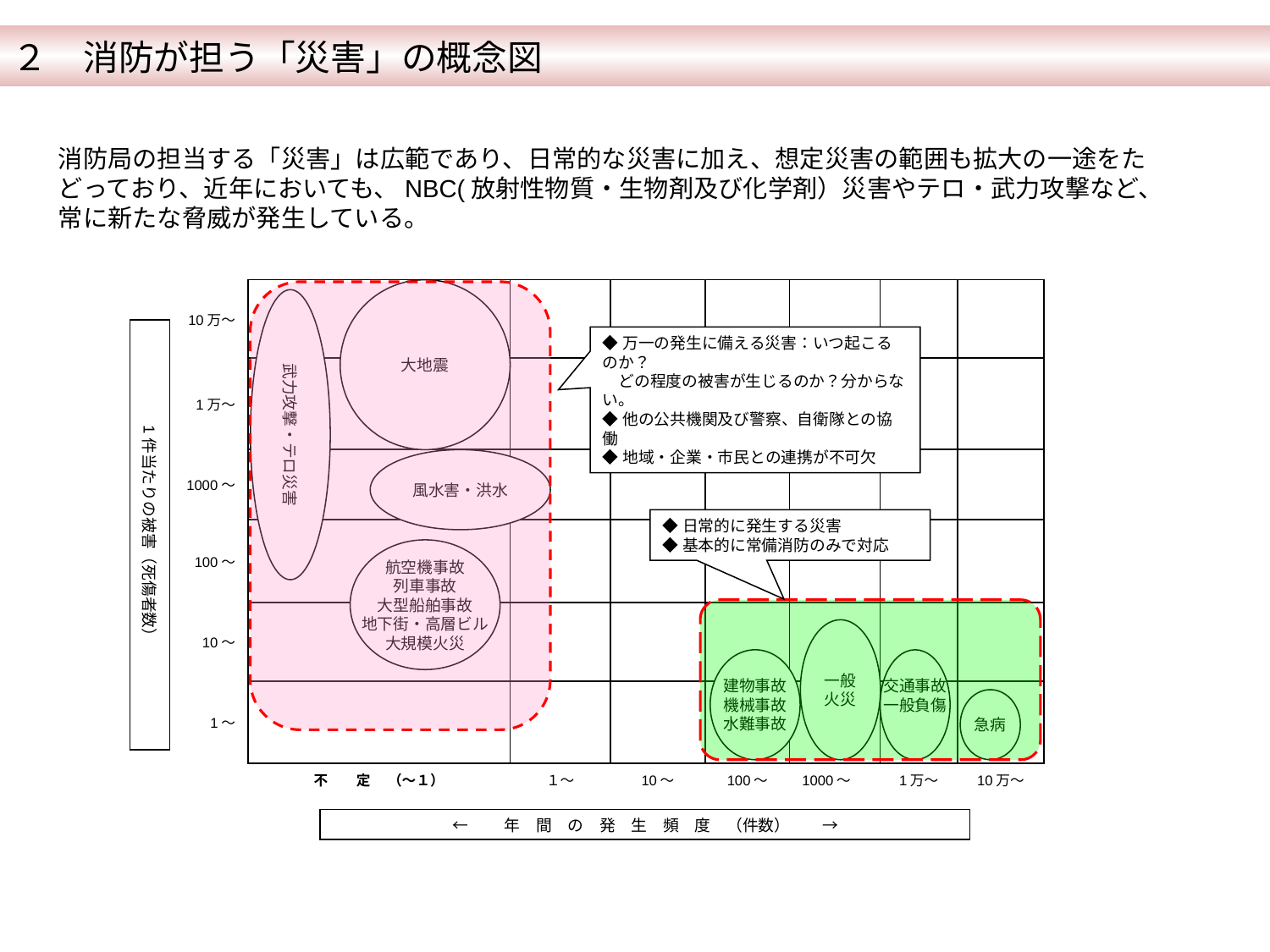

２　消防が担う「災害」の概念図
消防局の担当する「災害」は広範であり、日常的な災害に加え、想定災害の範囲も拡大の一途をたどっており、近年においても、NBC(放射性物質・生物剤及び化学剤）災害やテロ・武力攻撃など、常に新たな脅威が発生している。
|  |  |  |  |  |  |  |  |  |  |
| --- | --- | --- | --- | --- | --- | --- | --- | --- | --- |
|  | 10万～ |  |  |  |  |  |  |  |  |
|  | 1万～ |  |  |  |  |  |  |  |  |
|  | 1000～ |  |  |  |  |  |  |  |  |
|  | 100～ |  |  |  |  |  |  |  |  |
|  | 10～ |  |  |  |  |  |  |  |  |
|  | 1～ |  |  |  |  |  |  |  |  |
|  |  | 不　　定 　（～１） | １～ | 10～ | 100～ | 1000～ | 1万～ | 10万～ |  |
|  |  |  |  |  |  |  |  |  |  |
大地震

武力攻撃・テロ災害
1件当たりの被害（死傷者数）
◆万一の発生に備える災害：いつ起こるのか？
　どの程度の被害が生じるのか？分からない。
◆他の公共機関及び警察、自衛隊との協働
◆地域・企業・市民との連携が不可欠
風水害・洪水
◆日常的に発生する災害
◆基本的に常備消防のみで対応

航空機事故
列車事故
大型船舶事故
地下街・高層ビル
大規模火災

一般
火災
建物事故
機械事故
水難事故
交通事故
一般負傷

急病
←　　年　間　の　発　生　頻　度　（件数）　　→